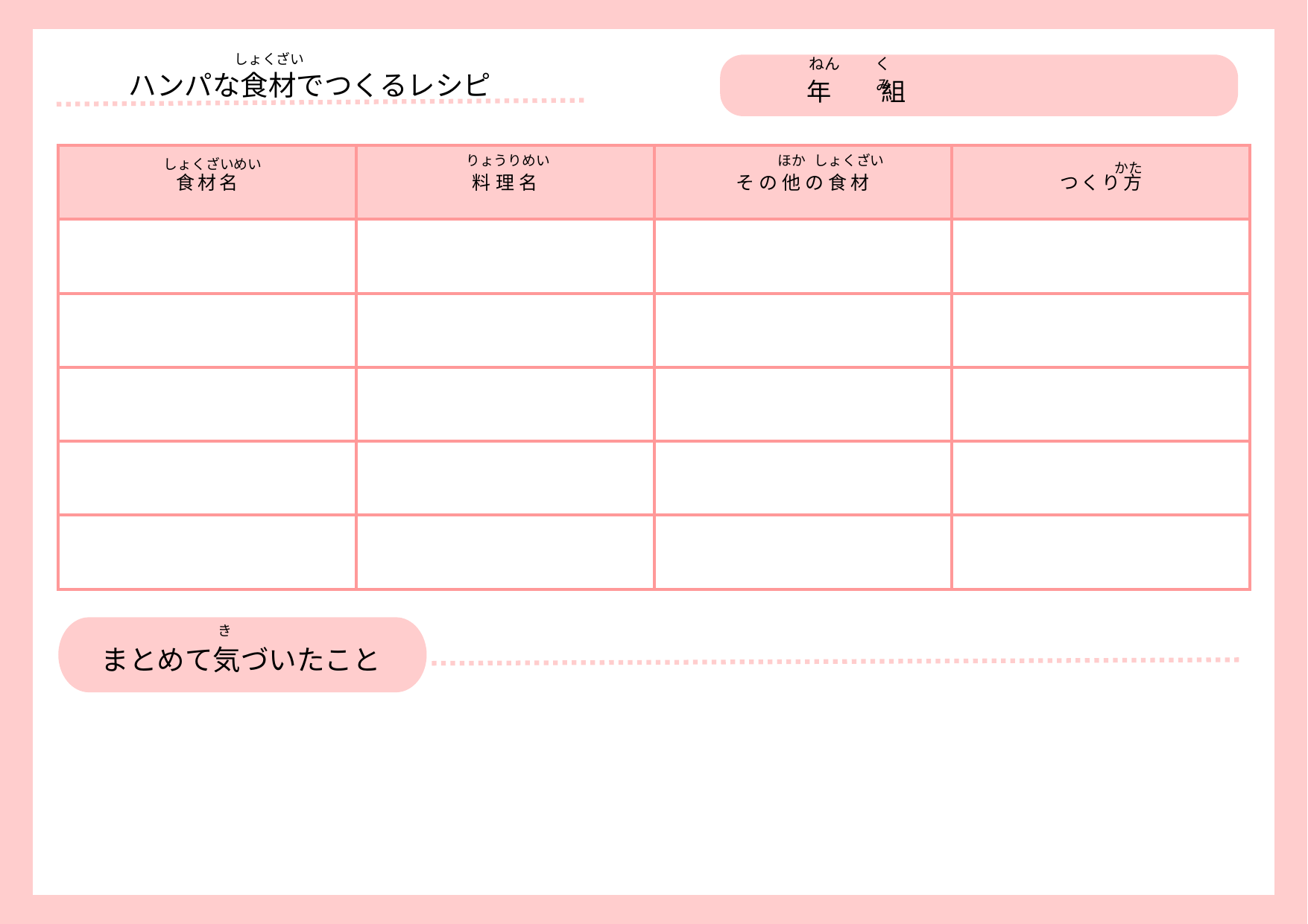

しょくざい
ねん
くみ

ハンパな食材でつくるレシピ
　年　　組

| 食材名 | 料理名 | その他の食材 | つくり方 |
| --- | --- | --- | --- |
|  |  |  |  |
|  |  |  |  |
|  |  |  |  |
|  |  |  |  |
|  |  |  |  |
りょうりめい
ほか
しょくざい
しょくざいめい
かた

き
まとめて気づいたこと